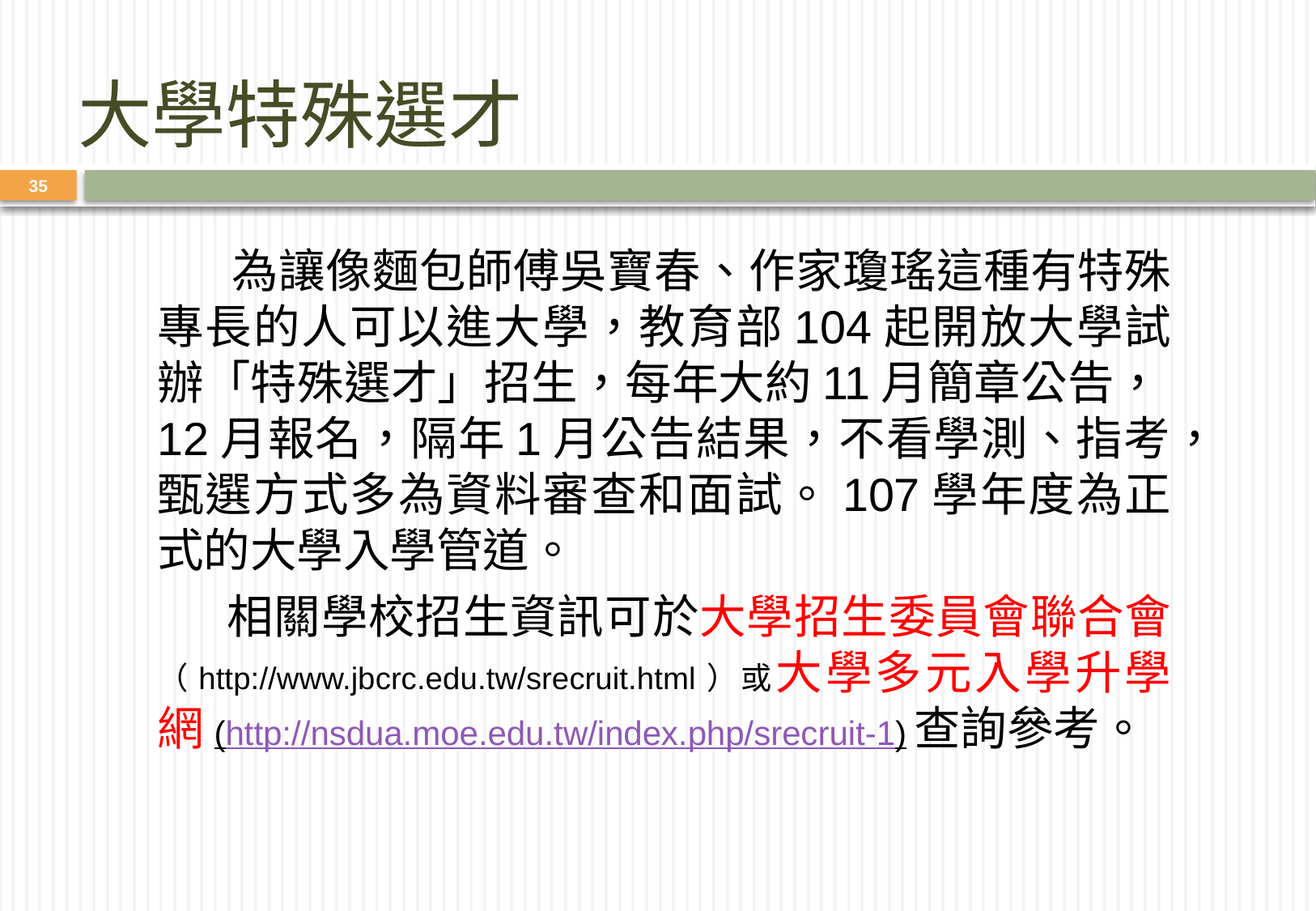

# 大學特殊選才
35
          為讓像麵包師傅吳寶春、作家瓊瑤這種有特殊專長的人可以進大學，教育部104起開放大學試辦「特殊選才」招生，每年大約11月簡章公告，12月報名，隔年1月公告結果，不看學測、指考，甄選方式多為資料審查和面試。107學年度為正式的大學入學管道。
         相關學校招生資訊可於大學招生委員會聯合會（http://www.jbcrc.edu.tw/srecruit.html）或大學多元入學升學網(http://nsdua.moe.edu.tw/index.php/srecruit-1)查詢參考。